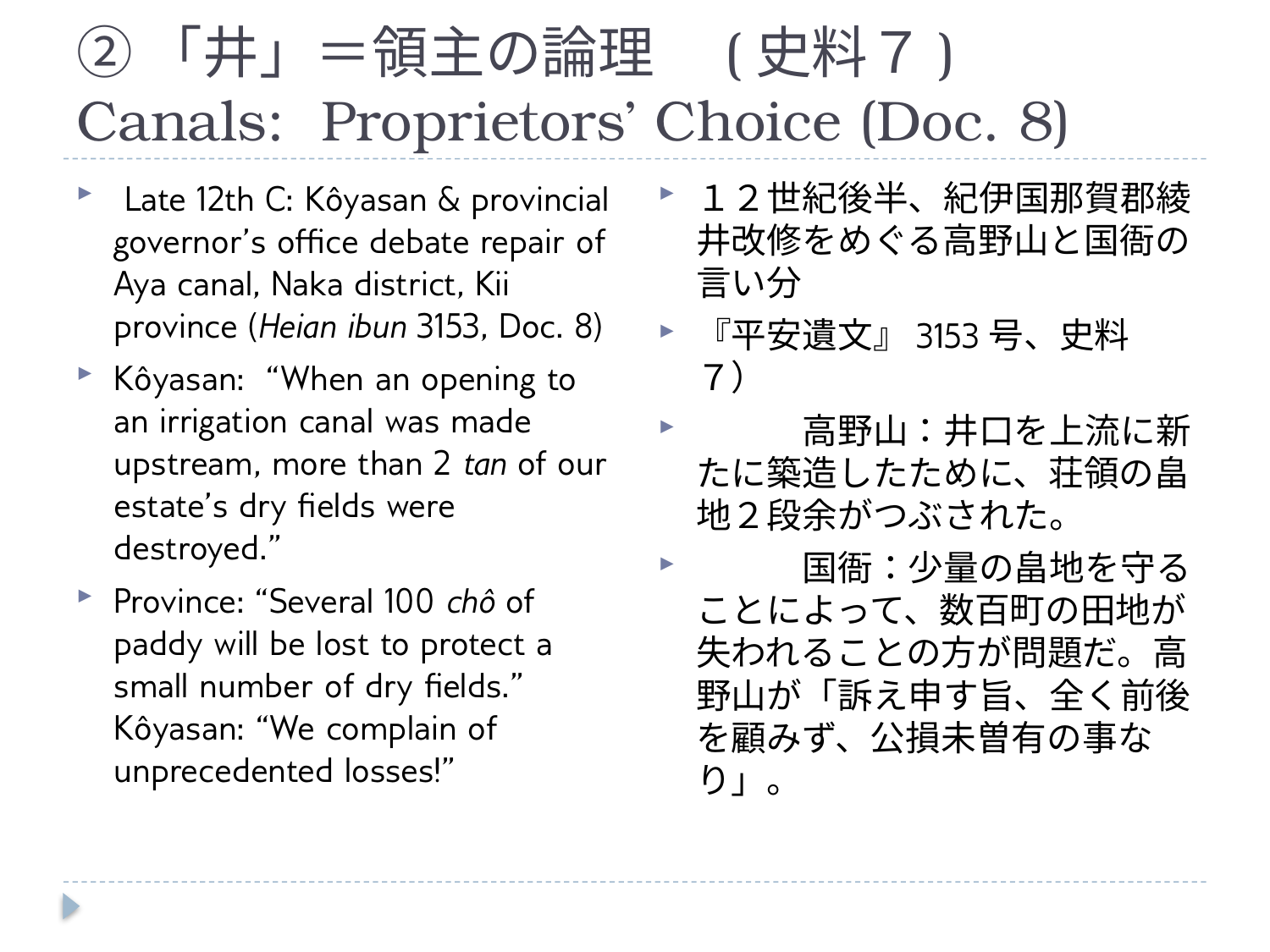

②「井」＝領主の論理　(史料７)
Canals:  Proprietors’ Choice (Doc. 8)
 Late 12th C: Kôyasan & provincial governor’s office debate repair of Aya canal, Naka district, Kii province (Heian ibun 3153, Doc. 8)
Kôyasan:  “When an opening to an irrigation canal was made upstream, more than 2 tan of our estate’s dry fields were destroyed.”
Province: “Several 100 chô of paddy will be lost to protect a small number of dry fields.”  Kôyasan: “We complain of unprecedented losses!”
１２世紀後半、紀伊国那賀郡綾井改修をめぐる高野山と国衙の言い分
『平安遺文』3153号、史料７）
　　　高野山：井口を上流に新たに築造したために、荘領の畠地２段余がつぶされた。
　　　国衙：少量の畠地を守ることによって、数百町の田地が失われることの方が問題だ。高野山が「訴え申す旨、全く前後を顧みず、公損未曽有の事なり」。